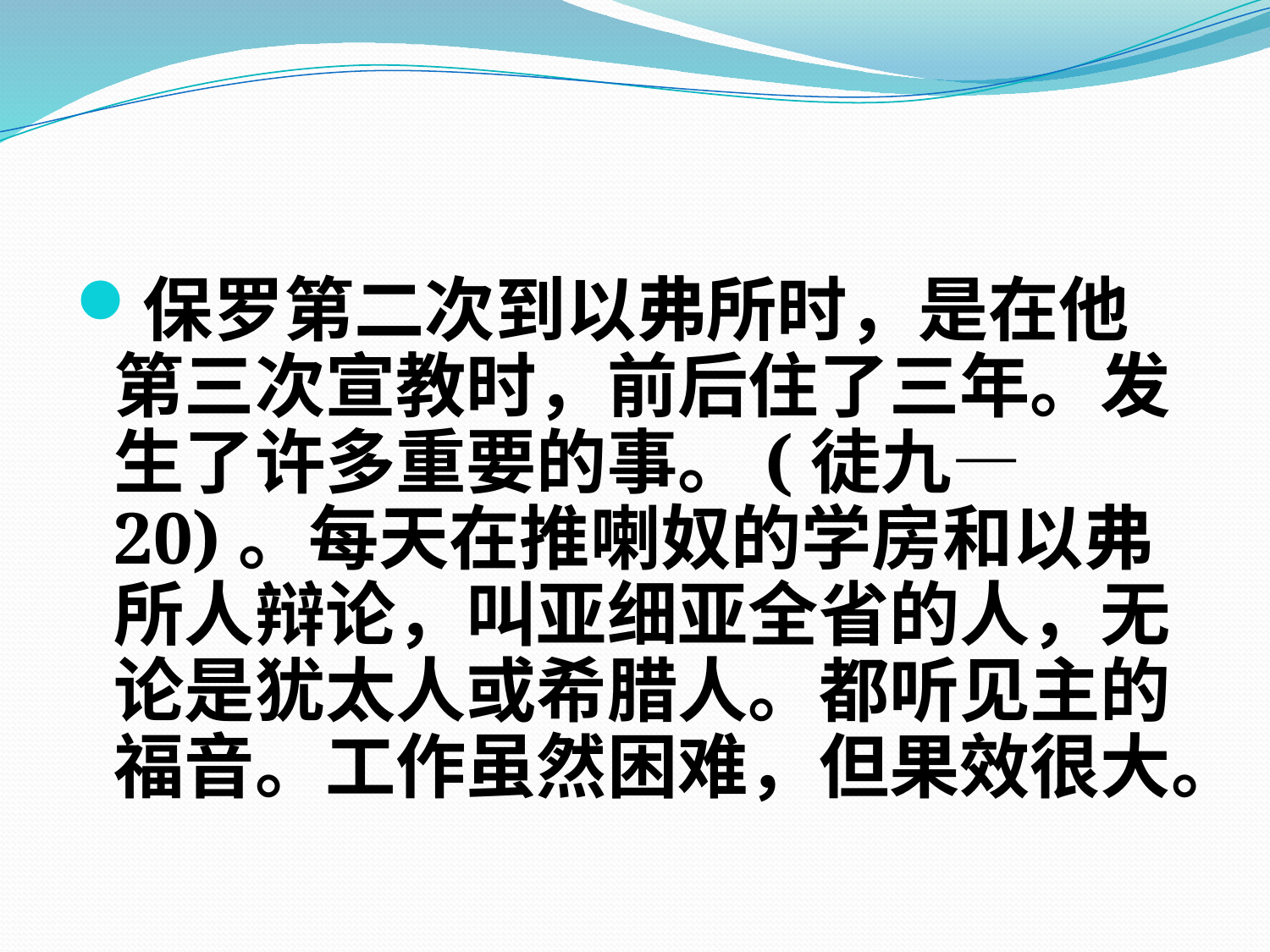

#
保罗第二次到以弗所时，是在他第三次宣教时，前后住了三年。发生了许多重要的事。(徒九—20)。每天在推喇奴的学房和以弗所人辩论，叫亚细亚全省的人，无论是犹太人或希腊人。都听见主的福音。工作虽然困难，但果效很大。